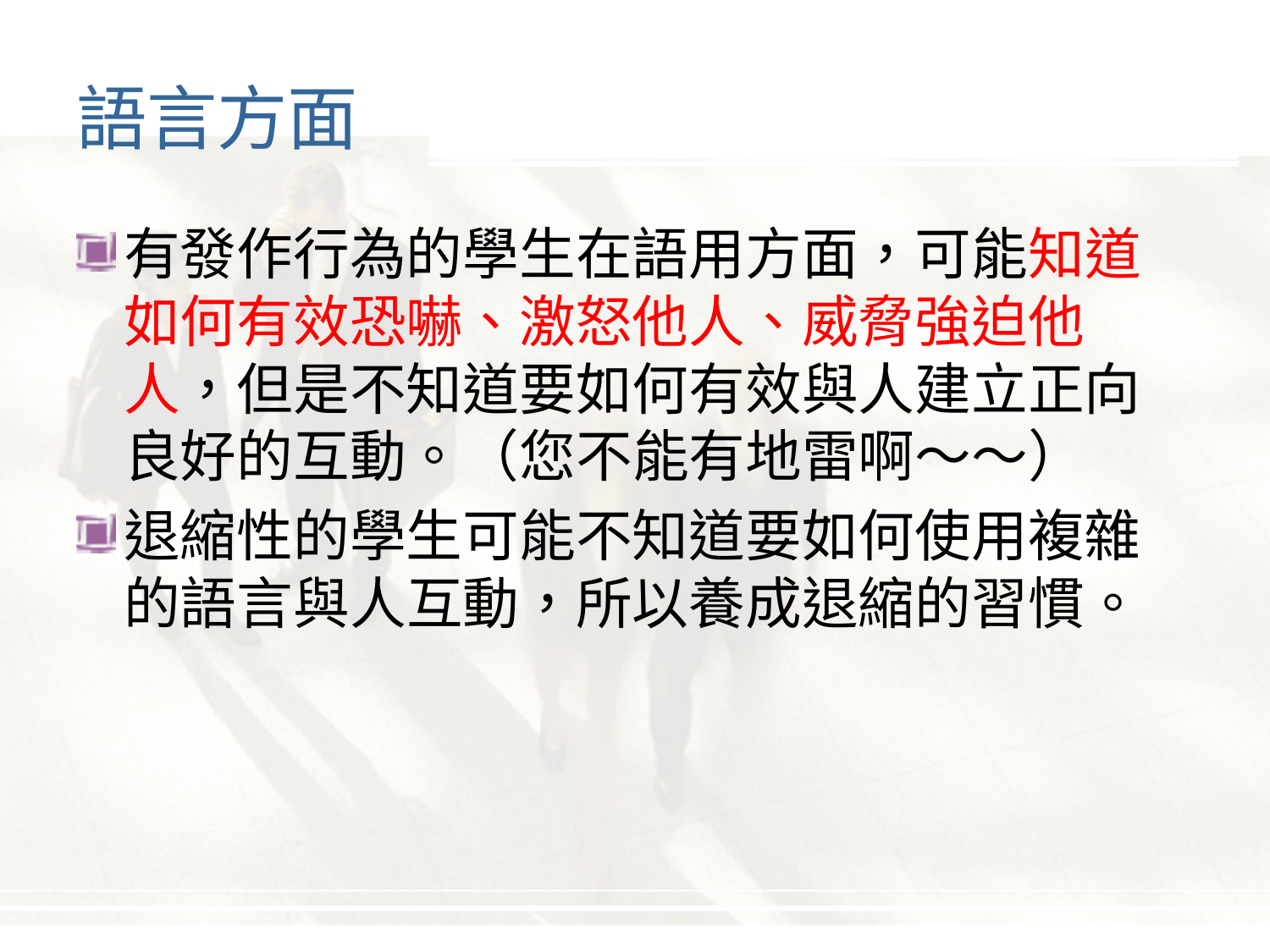

# 語言方面
有發作行為的學生在語用方面，可能知道如何有效恐嚇、激怒他人、威脅強迫他人，但是不知道要如何有效與人建立正向良好的互動。（您不能有地雷啊～～）
退縮性的學生可能不知道要如何使用複雜的語言與人互動，所以養成退縮的習慣。